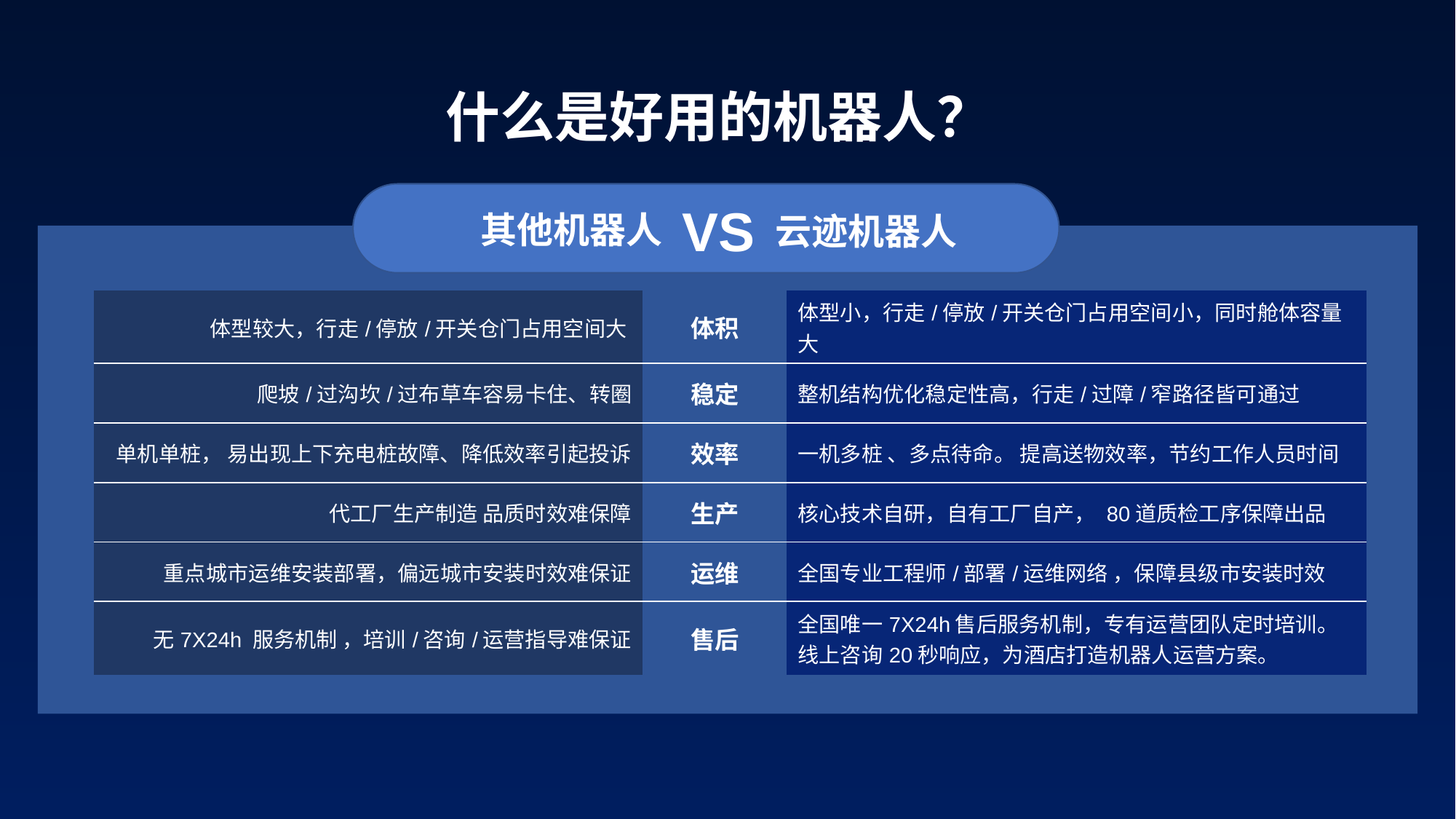

什么是好用的机器人？

VS
其他机器人
云迹机器人

| 体型较大，行走/停放/开关仓门占用空间大 | 体积 | 体型小，行走/停放/开关仓门占用空间小，同时舱体容量大 |
| --- | --- | --- |
| 爬坡/过沟坎/过布草车容易卡住、转圈 | 稳定 | 整机结构优化稳定性高，行走/过障/窄路径皆可通过 |
| 单机单桩， 易出现上下充电桩故障、降低效率引起投诉 | 效率 | 一机多桩 、多点待命。 提高送物效率，节约工作人员时间 |
| 代工厂生产制造 品质时效难保障 | 生产 | 核心技术自研，自有工厂自产， 80道质检工序保障出品 |
| 重点城市运维安装部署，偏远城市安装时效难保证 | 运维 | 全国专业工程师/部署/运维网络 ，保障县级市安装时效 |
| 无7X24h 服务机制 ，培训/咨询/运营指导难保证 | 售后 | 全国唯一7X24h售后服务机制，专有运营团队定时培训。 线上咨询20秒响应，为酒店打造机器人运营方案。 |